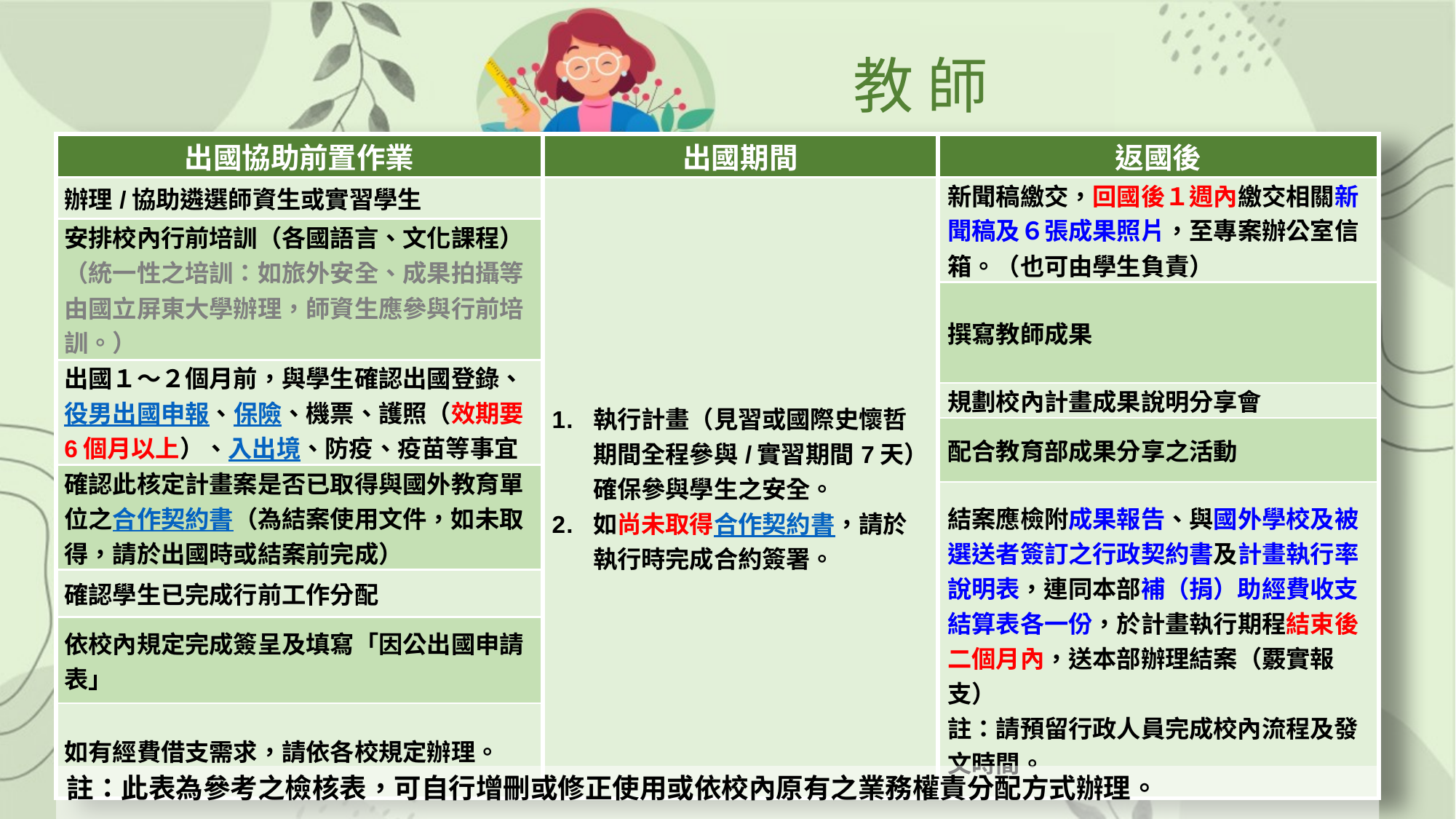

教 師
| 出國協助前置作業 | 出國期間 | 返國後 |
| --- | --- | --- |
| 辦理/協助遴選師資生或實習學生 | 執行計畫（見習或國際史懷哲期間全程參與/實習期間7天）、確保參與學生之安全。 如尚未取得合作契約書，請於執行時完成合約簽署。 | 新聞稿繳交，回國後１週內繳交相關新聞稿及６張成果照片，至專案辦公室信箱。（也可由學生負責） |
| 安排校內行前培訓（各國語言、文化課程） （統一性之培訓：如旅外安全、成果拍攝等由國立屏東大學辦理，師資生應參與行前培訓。） |  |  |
|  |  | 撰寫教師成果 |
| 出國１～２個月前，與學生確認出國登錄、役男出國申報、保險、機票、護照（效期要6個月以上）、入出境、防疫、疫苗等事宜 |  |  |
|  |  | 規劃校內計畫成果說明分享會 |
|  |  | 配合教育部成果分享之活動 |
| 確認此核定計畫案是否已取得與國外教育單位之合作契約書（為結案使用文件，如未取得，請於出國時或結案前完成） |  |  |
|  |  | 結案應檢附成果報告、與國外學校及被選送者簽訂之行政契約書及計畫執行率說明表，連同本部補（捐）助經費收支結算表各一份，於計畫執行期程結束後二個月內，送本部辦理結案（覈實報支） 註：請預留行政人員完成校內流程及發文時間。 |
| 確認學生已完成行前工作分配 |  |  |
| 依校內規定完成簽呈及填寫「因公出國申請表」 |  |  |
| 如有經費借支需求，請依各校規定辦理。 |  |  |
#

註：此表為參考之檢核表，可自行增刪或修正使用或依校內原有之業務權責分配方式辦理。